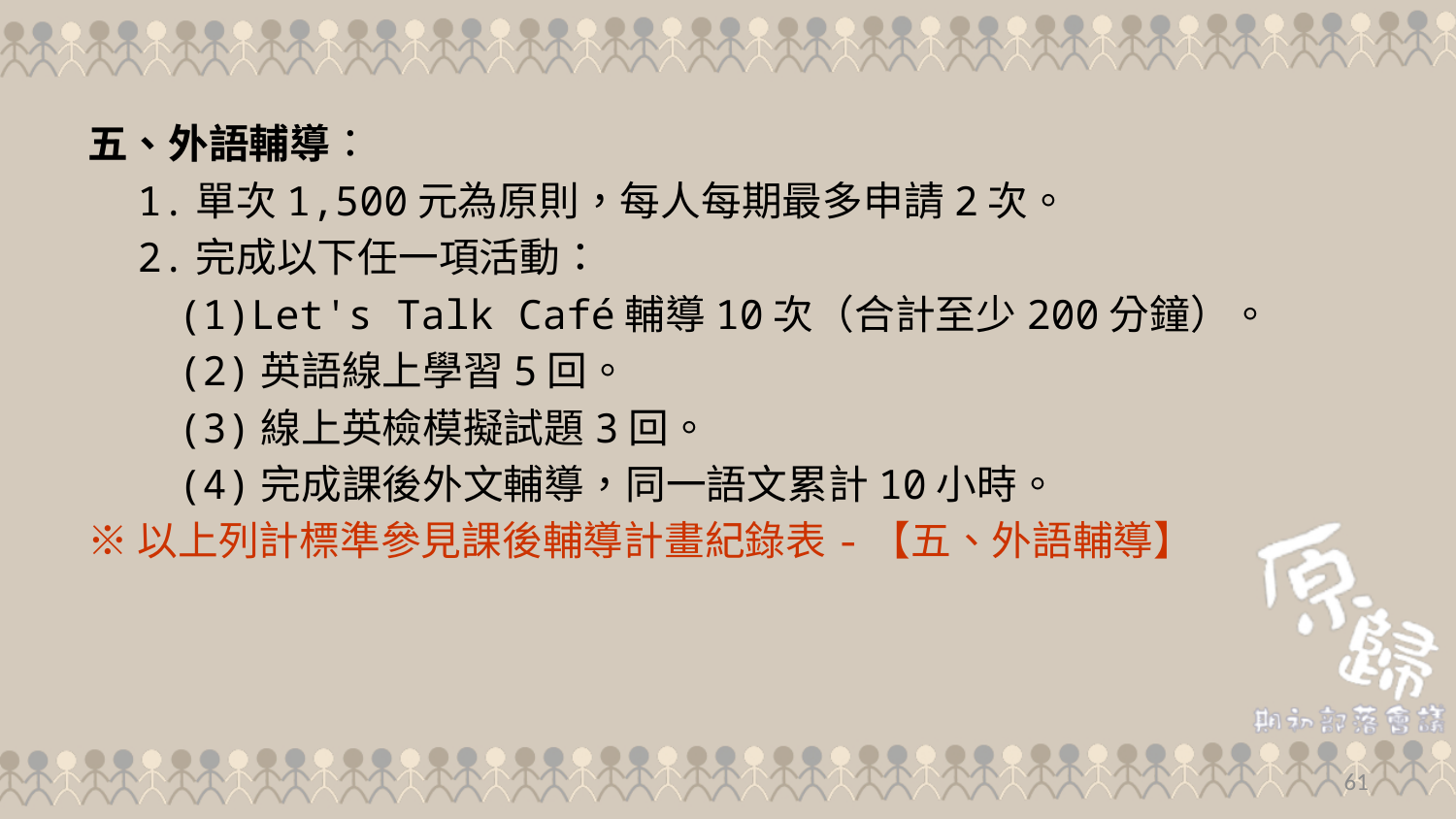

五、外語輔導：
　1.單次1,500元為原則，每人每期最多申請2次。
　2.完成以下任一項活動：
　　(1)Let's Talk Café輔導10次（合計至少200分鐘）。
　　(2)英語線上學習5回。
　　(3)線上英檢模擬試題3回。
　　(4)完成課後外文輔導，同一語文累計10小時。
※以上列計標準參見課後輔導計畫紀錄表-【五、外語輔導】

61